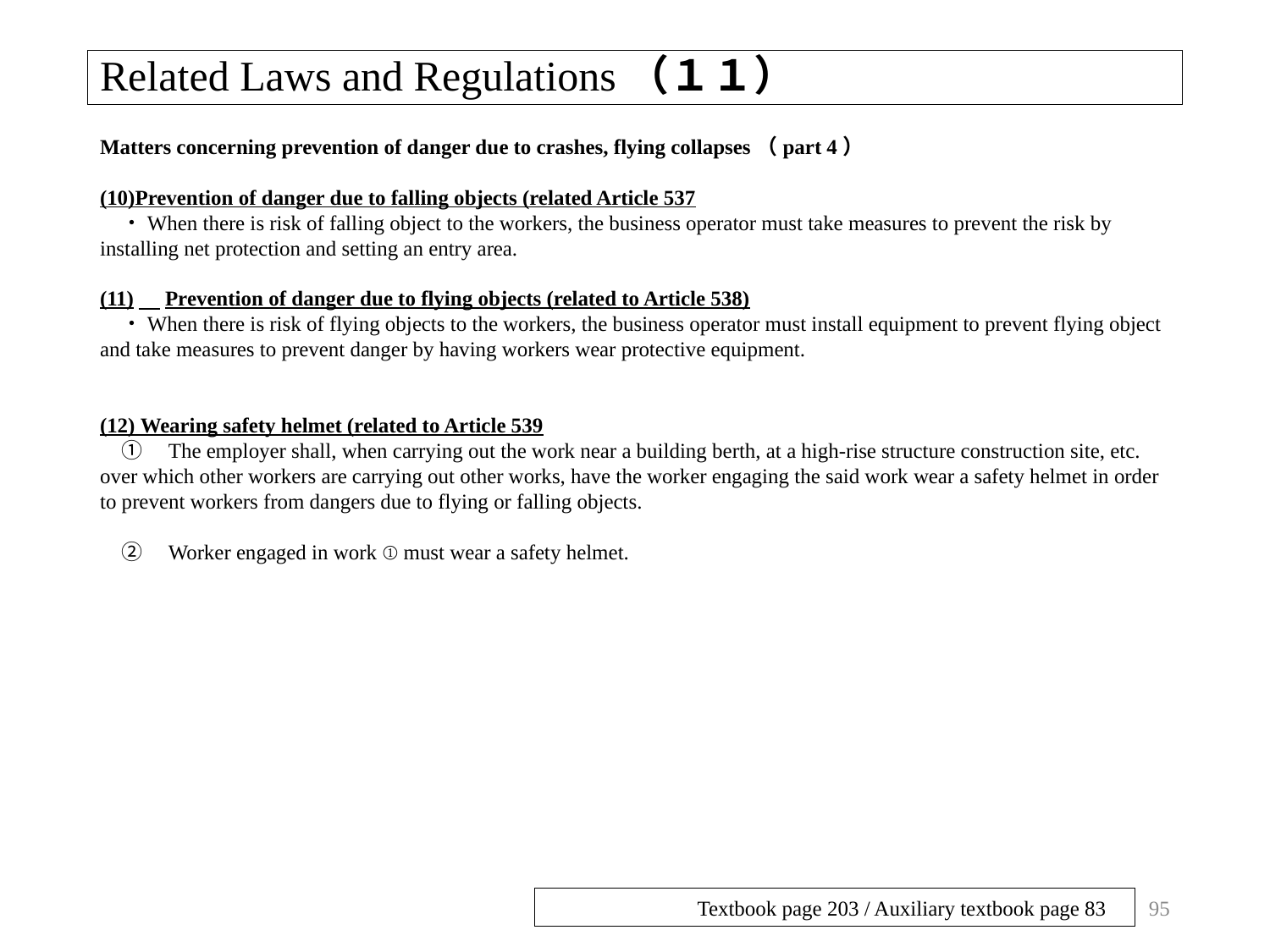

# Related Laws and Regulations（１１）
Matters concerning prevention of danger due to crashes, flying collapses（part 4）

(10)Prevention of danger due to falling objects (related Article 537
　・When there is risk of falling object to the workers, the business operator must take measures to prevent the risk by installing net protection and setting an entry area.

(11)　Prevention of danger due to flying objects (related to Article 538)
　・When there is risk of flying objects to the workers, the business operator must install equipment to prevent flying object and take measures to prevent danger by having workers wear protective equipment.

(12) Wearing safety helmet (related to Article 539
　①　The employer shall, when carrying out the work near a building berth, at a high-rise structure construction site, etc. over which other workers are carrying out other works, have the worker engaging the said work wear a safety helmet in order to prevent workers from dangers due to flying or falling objects.

　②　Worker engaged in work ① must wear a safety helmet.

95
Textbook page 203 / Auxiliary textbook page 83